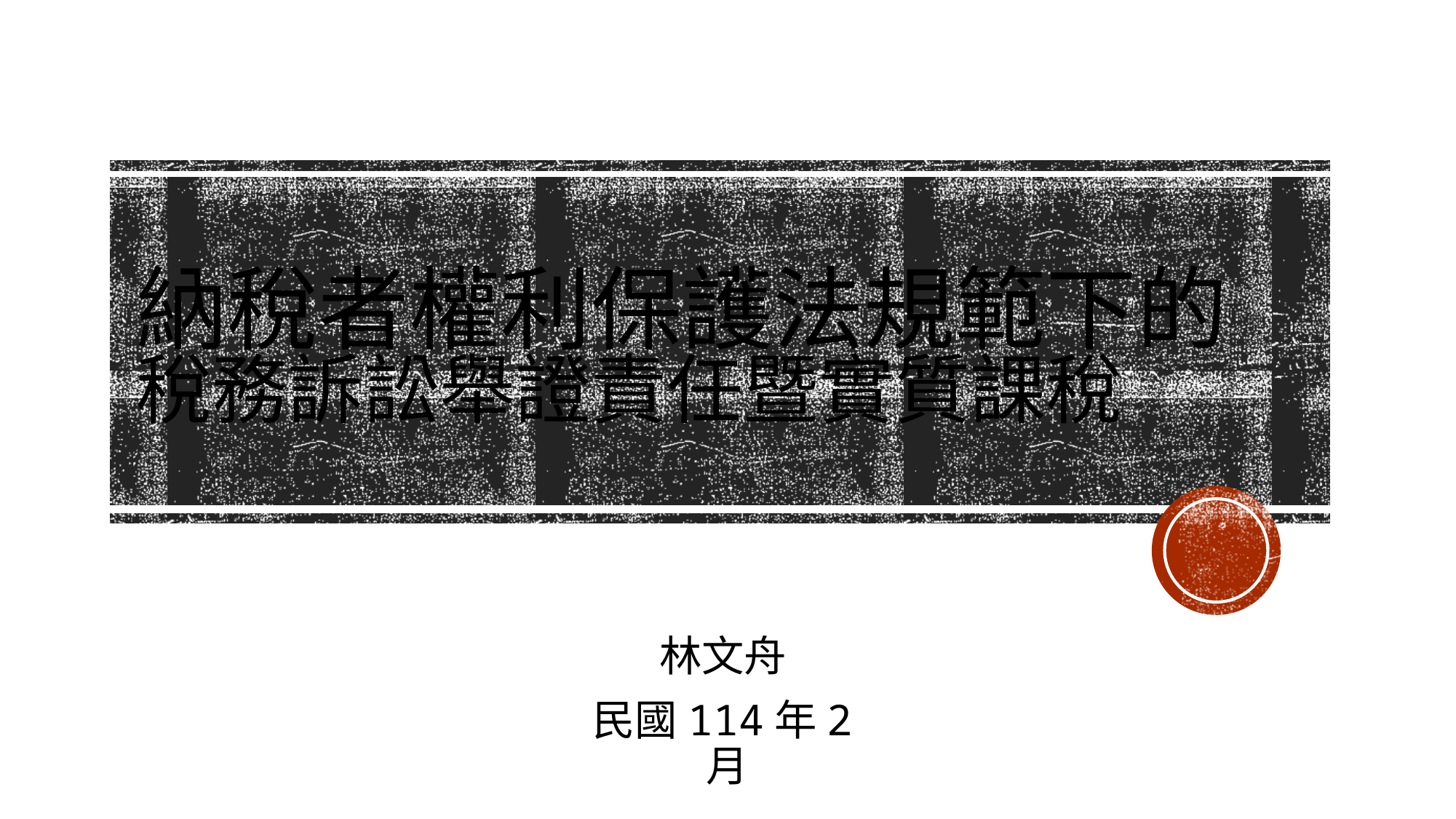

# 納稅者權利保護法規範下的 稅務訴訟舉證責任暨實質課稅
林文舟
民國114年2月